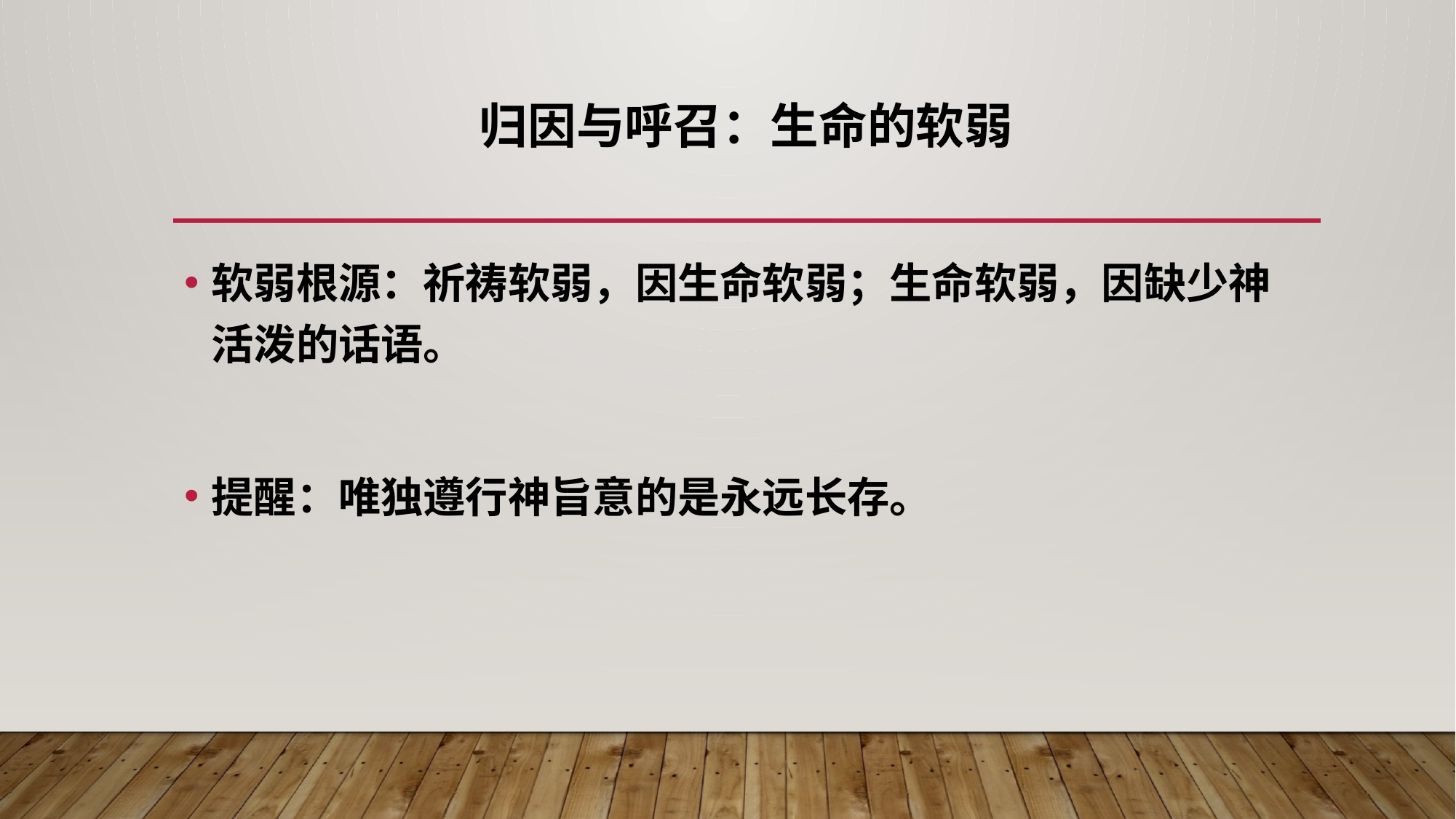

# 归因与呼召：生命的软弱
软弱根源：祈祷软弱，因生命软弱；生命软弱，因缺少神活泼的话语。

提醒：唯独遵行神旨意的是永远长存。